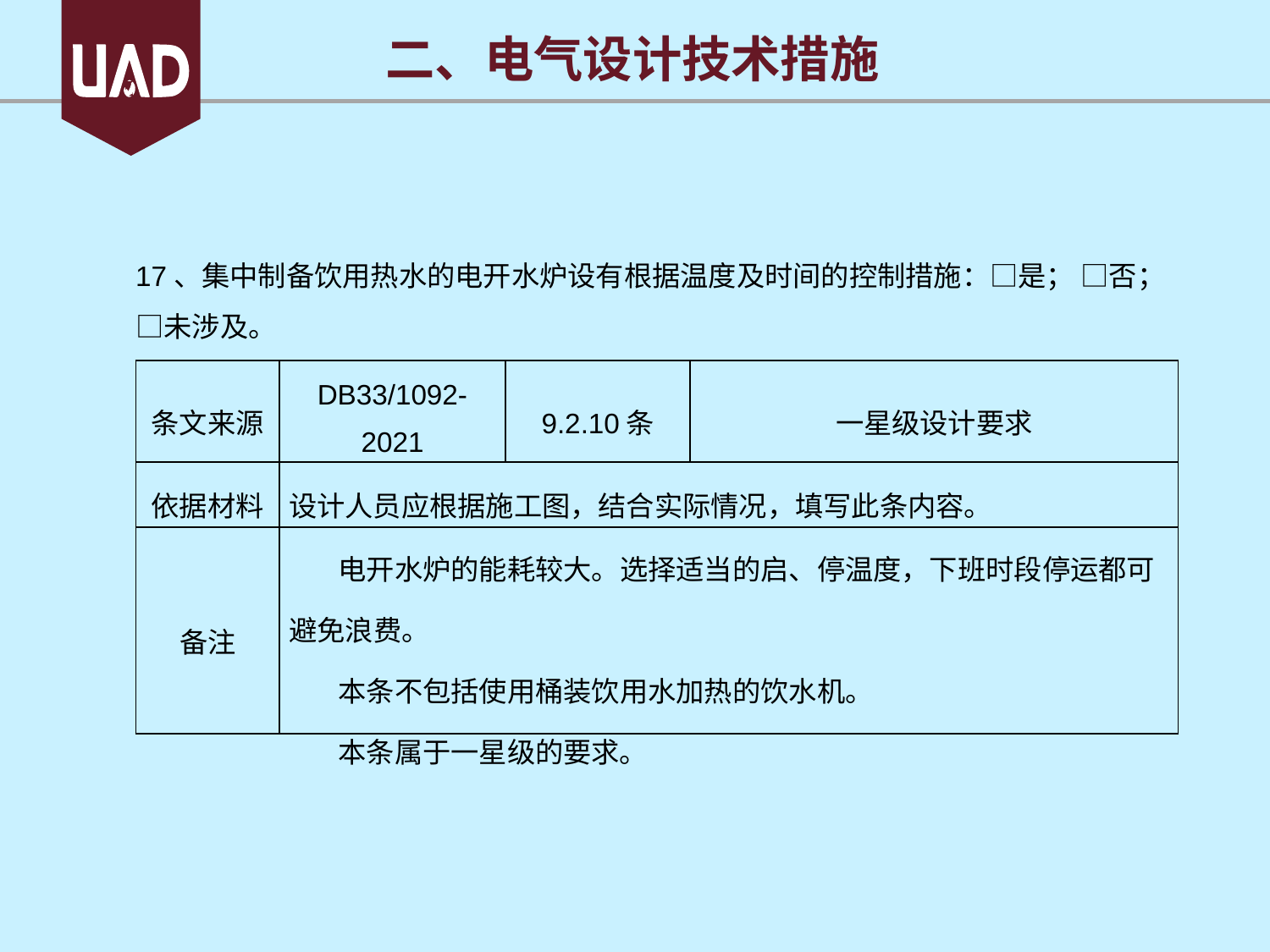

二、电气设计技术措施
17、集中制备饮用热水的电开水炉设有根据温度及时间的控制措施：□是； □否； □未涉及。
| 条文来源 | DB33/1092-2021 | 9.2.10条 | 一星级设计要求 |
| --- | --- | --- | --- |
| 依据材料 | 设计人员应根据施工图，结合实际情况，填写此条内容。 |  |  |
| 备注 | 电开水炉的能耗较大。选择适当的启、停温度，下班时段停运都可避免浪费。 本条不包括使用桶装饮用水加热的饮水机。 本条属于一星级的要求。 |  |  |